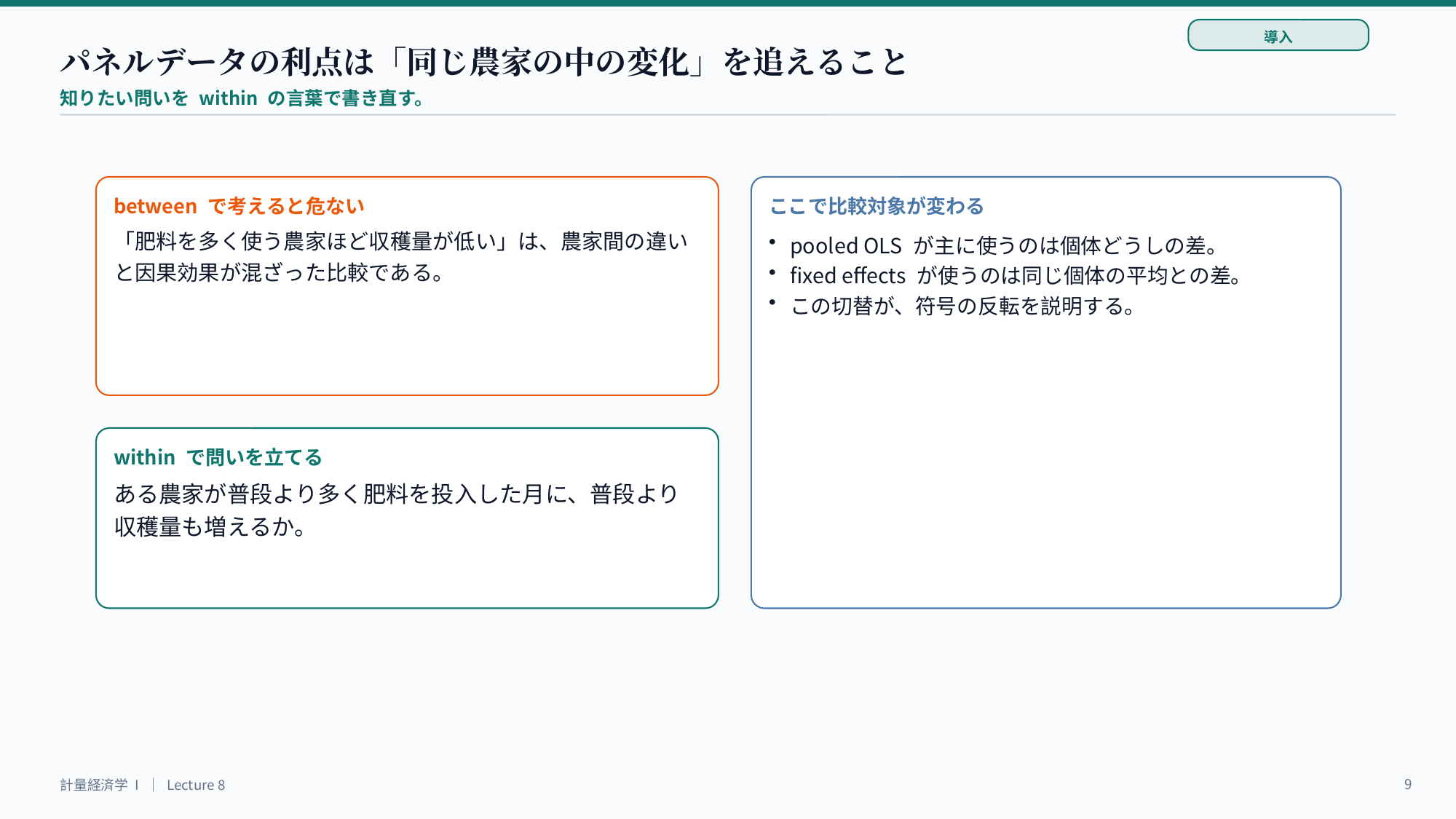

導入
パネルデータの利点は「同じ農家の中の変化」を追えること
知りたい問いを within の言葉で書き直す。

between で考えると危ない
ここで比較対象が変わる
「肥料を多く使う農家ほど収穫量が低い」は、農家間の違いと因果効果が混ざった比較である。
pooled OLS が主に使うのは個体どうしの差。
fixed effects が使うのは同じ個体の平均との差。
この切替が、符号の反転を説明する。

within で問いを立てる
ある農家が普段より多く肥料を投入した月に、普段より収穫量も増えるか。
9
計量経済学 I ｜ Lecture 8